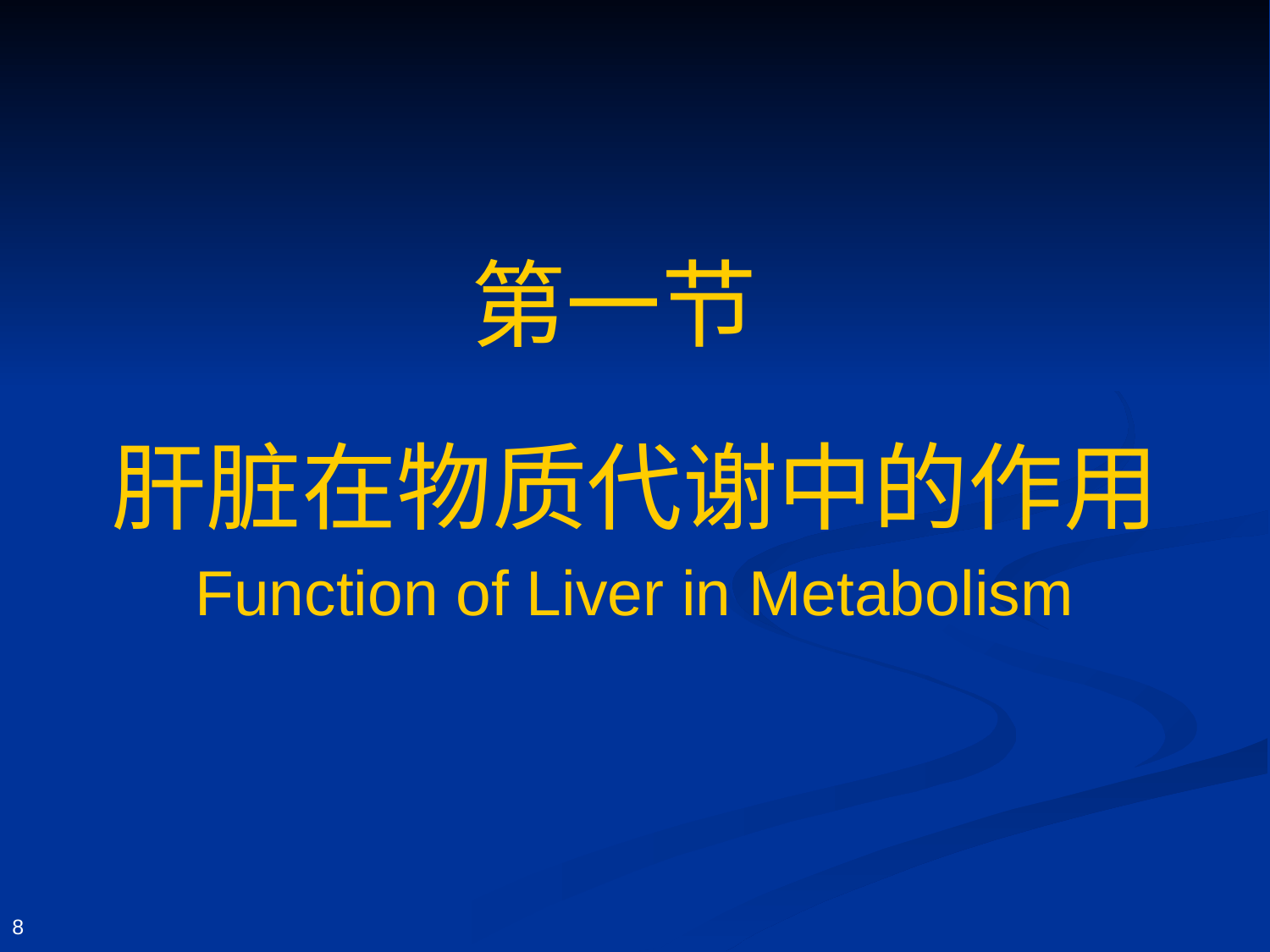

# 第一节 肝脏在物质代谢中的作用
Function of Liver in Metabolism
8